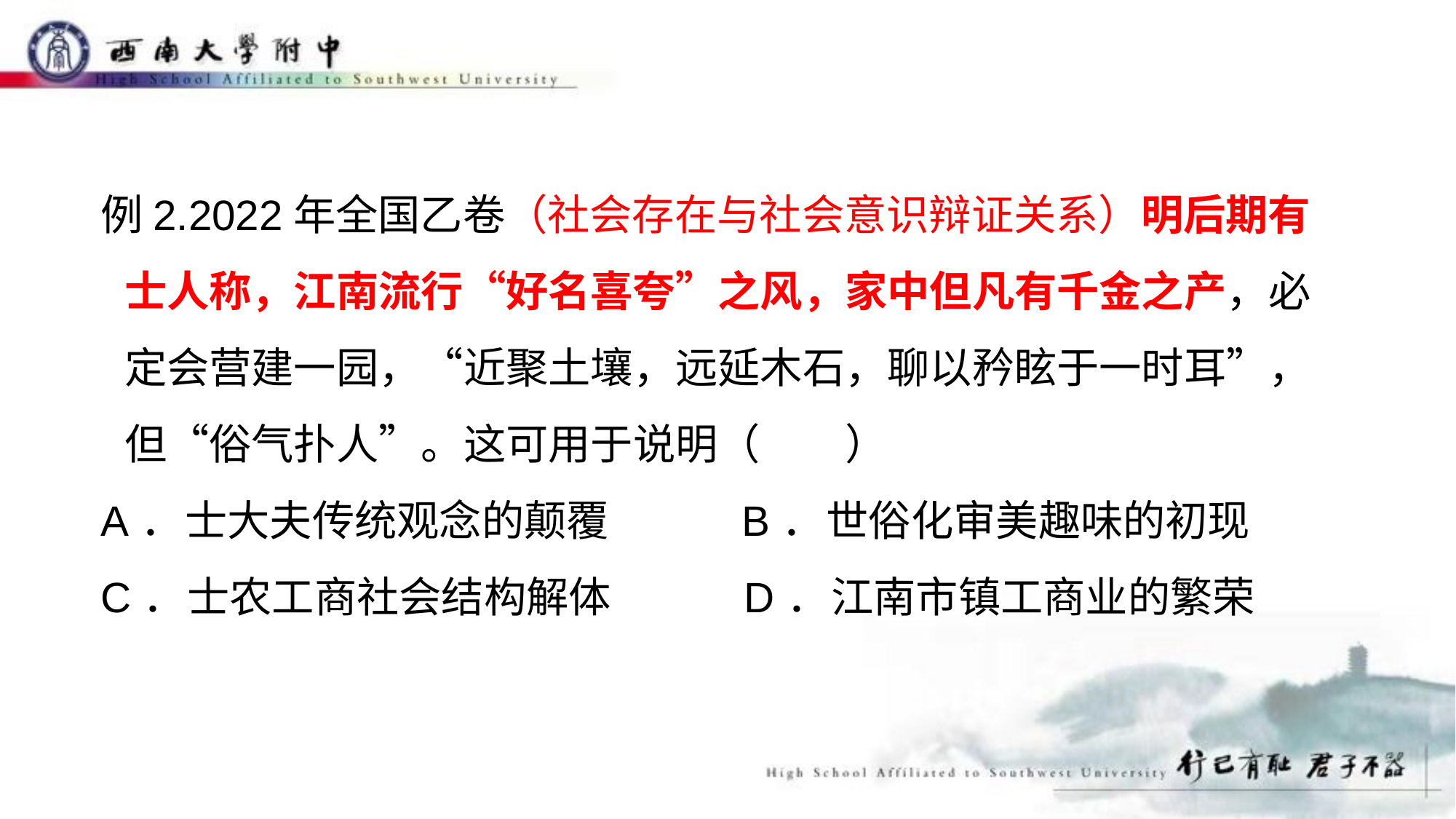

例2.2022年全国乙卷（社会存在与社会意识辩证关系）明后期有士人称，江南流行“好名喜夸”之风，家中但凡有千金之产，必定会营建一园，“近聚土壤，远延木石，聊以矜眩于一时耳”，但“俗气扑人”。这可用于说明（　　）
A．士大夫传统观念的颠覆             B．世俗化审美趣味的初现
C．士农工商社会结构解体             D．江南市镇工商业的繁荣